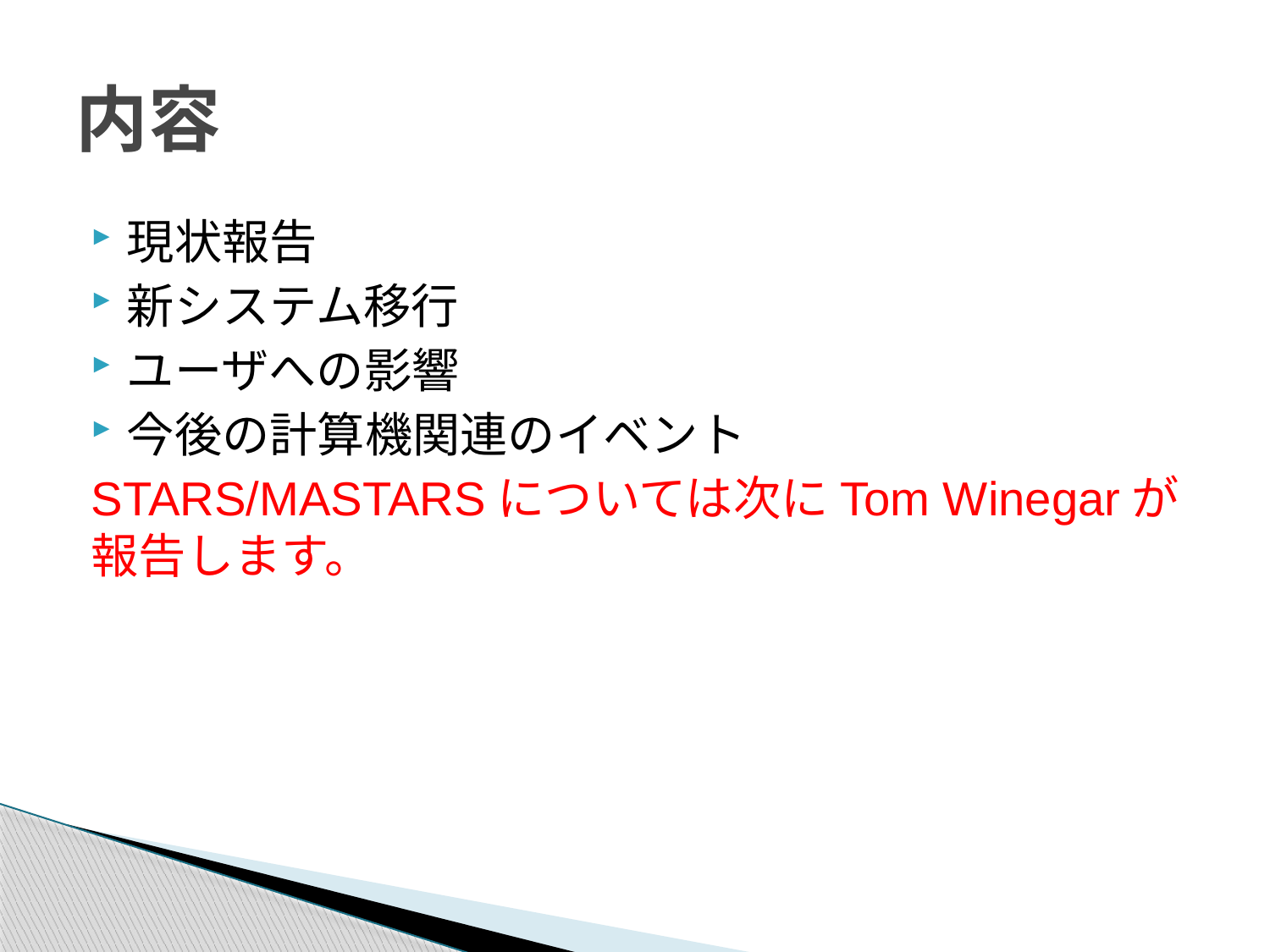

# 内容
現状報告
新システム移行
ユーザへの影響
今後の計算機関連のイベント
STARS/MASTARSについては次にTom Winegarが報告します。